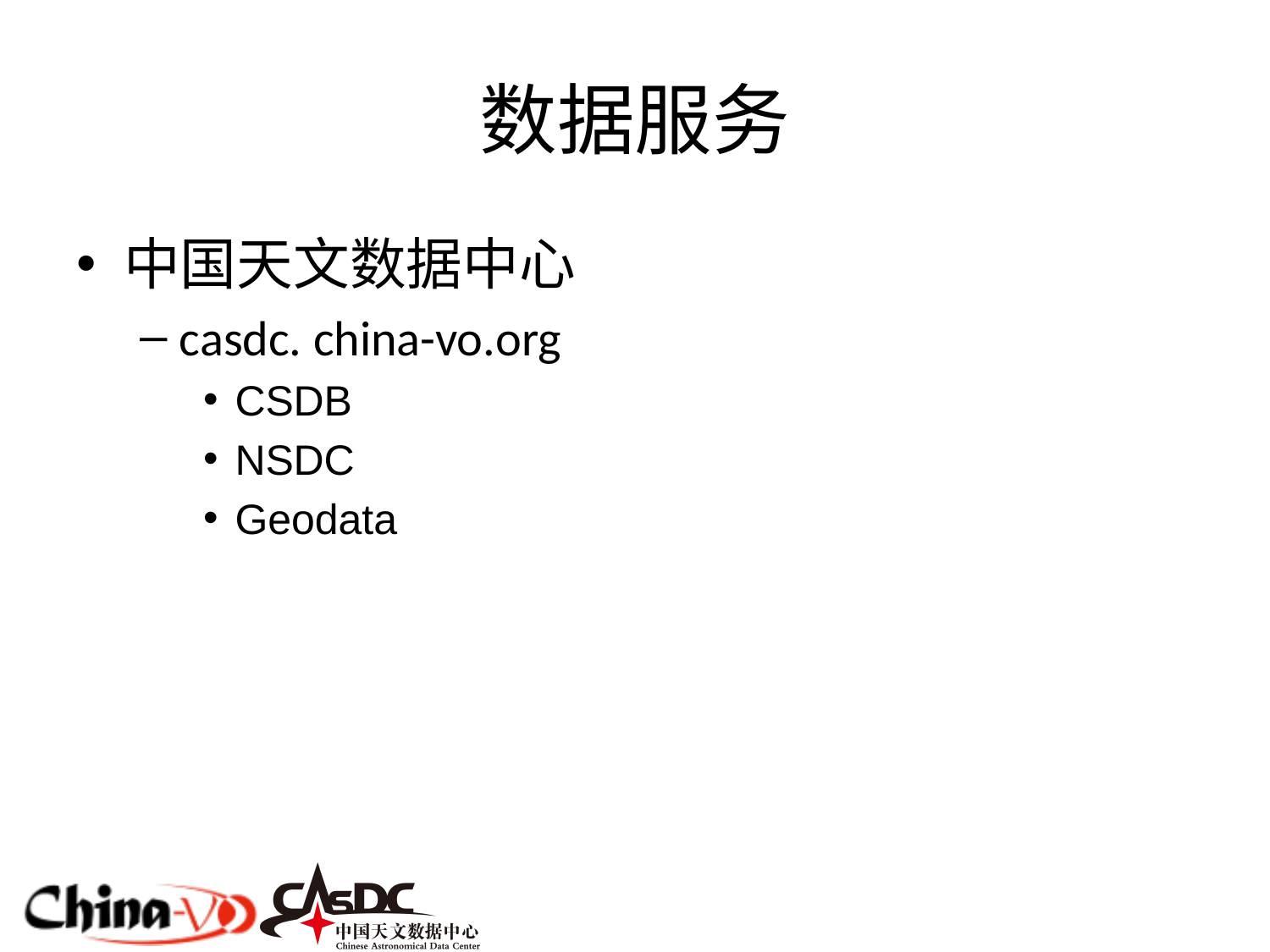

# 数据服务
中国天文数据中心
casdc. china-vo.org
CSDB
NSDC
Geodata